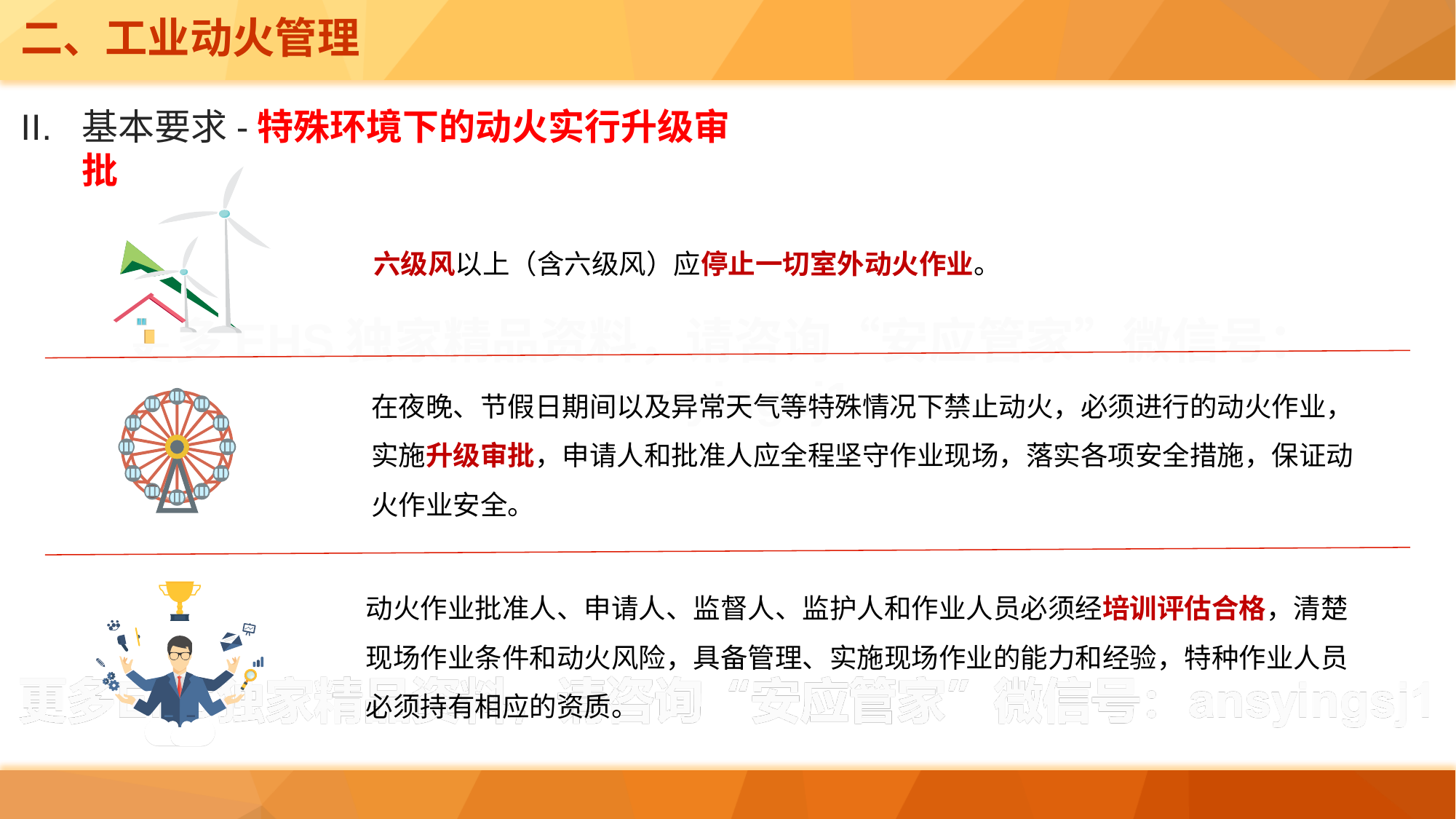

二、工业动火管理
基本要求-特殊环境下的动火实行升级审批

六级风以上（含六级风）应停止一切室外动火作业。
在夜晚、节假日期间以及异常天气等特殊情况下禁止动火，必须进行的动火作业，实施升级审批，申请人和批准人应全程坚守作业现场，落实各项安全措施，保证动火作业安全。

动火作业批准人、申请人、监督人、监护人和作业人员必须经培训评估合格，清楚现场作业条件和动火风险，具备管理、实施现场作业的能力和经验，特种作业人员必须持有相应的资质。